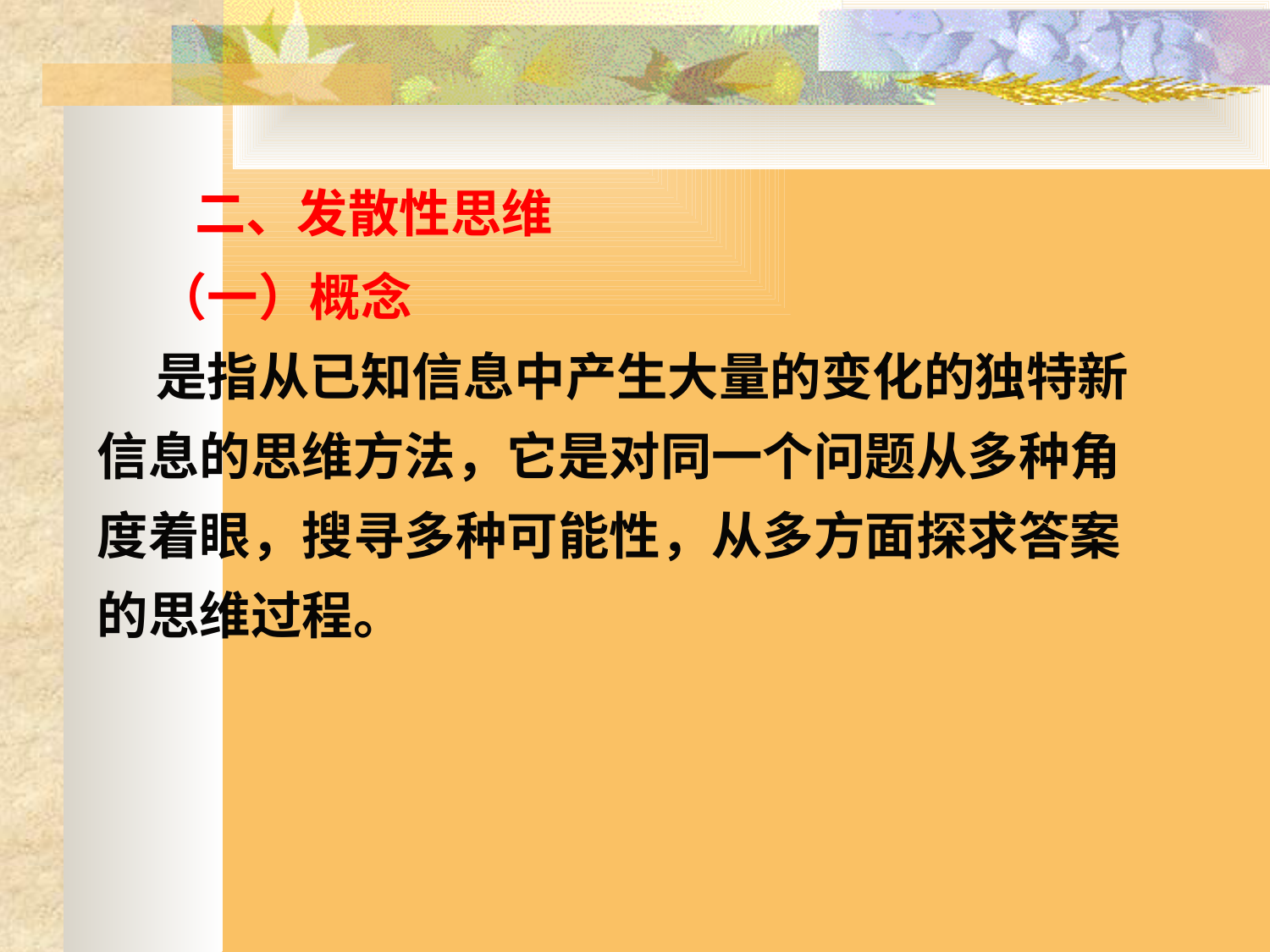

二、发散性思维
    （一）概念
    是指从已知信息中产生大量的变化的独特新信息的思维方法，它是对同一个问题从多种角度着眼，搜寻多种可能性，从多方面探求答案的思维过程。